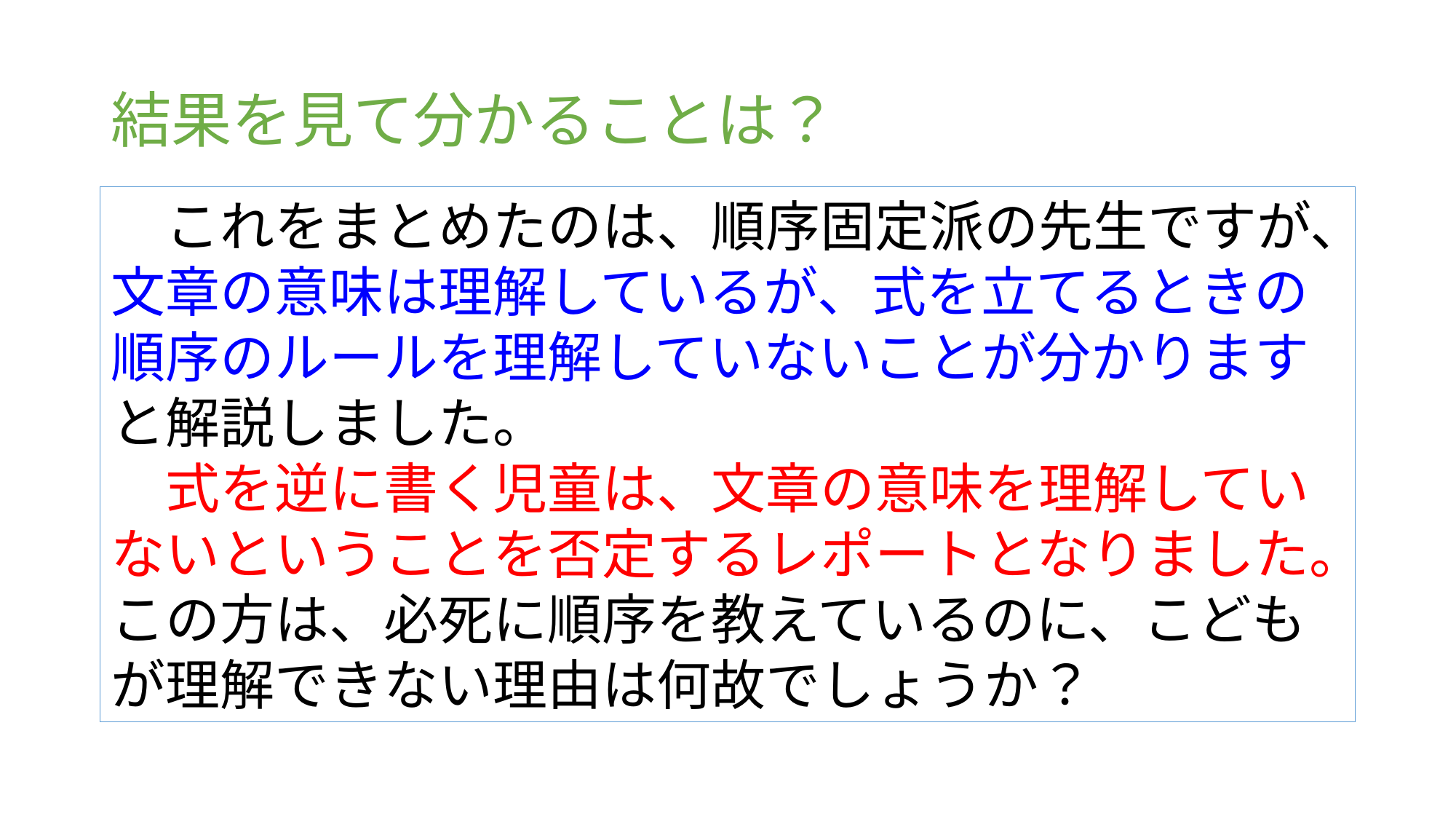

# 結果を見て分かることは？
　これをまとめたのは、順序固定派の先生ですが、文章の意味は理解しているが、式を立てるときの順序のルールを理解していないことが分かりますと解説しました。
　式を逆に書く児童は、文章の意味を理解していないということを否定するレポートとなりました。この方は、必死に順序を教えているのに、こどもが理解できない理由は何故でしょうか？